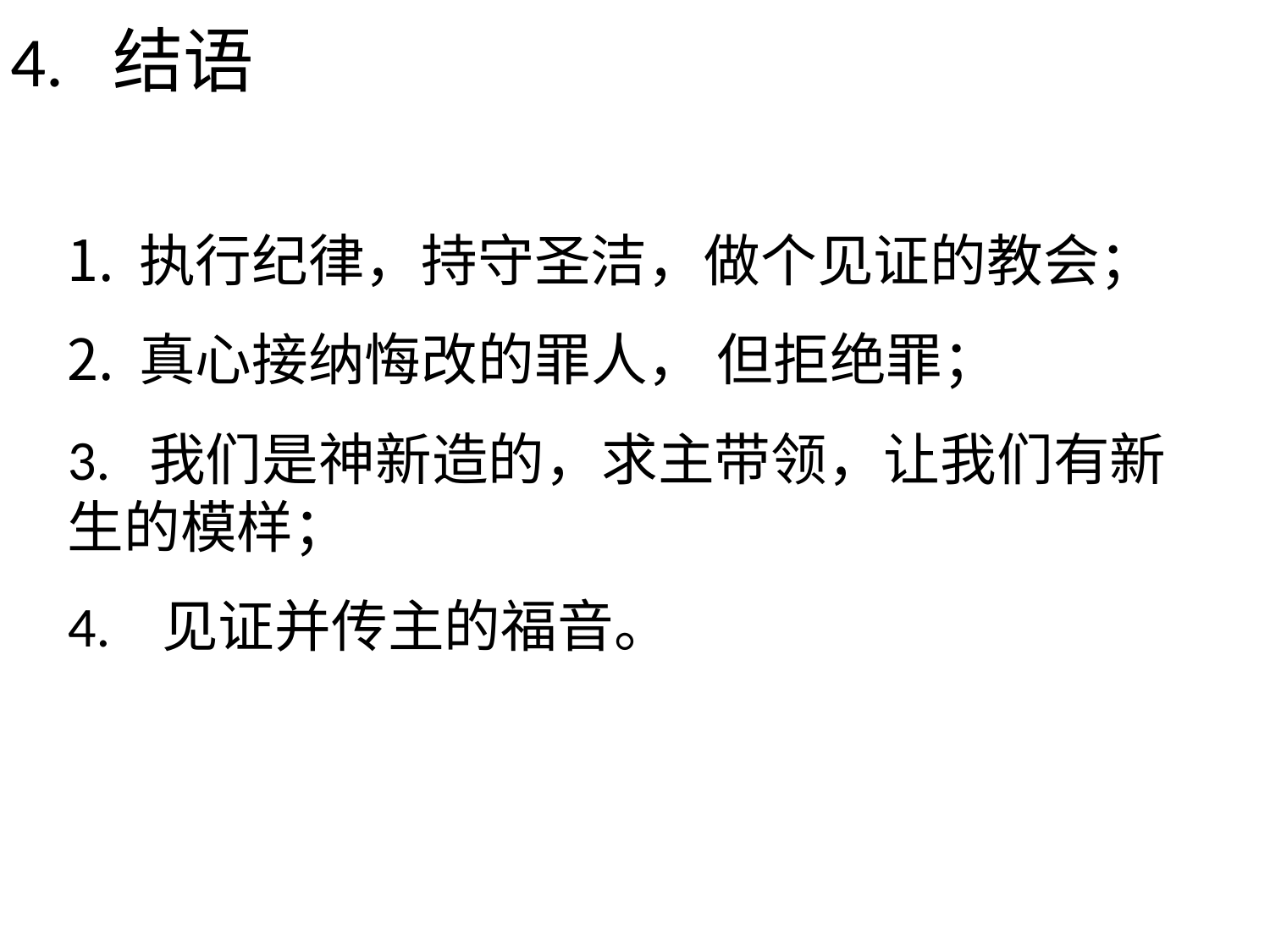

4.  结语
执行纪律，持守圣洁，做个见证的教会；
真心接纳悔改的罪人， 但拒绝罪；
3.  我们是神新造的，求主带领，让我们有新生的模样；
4.   见证并传主的福音。